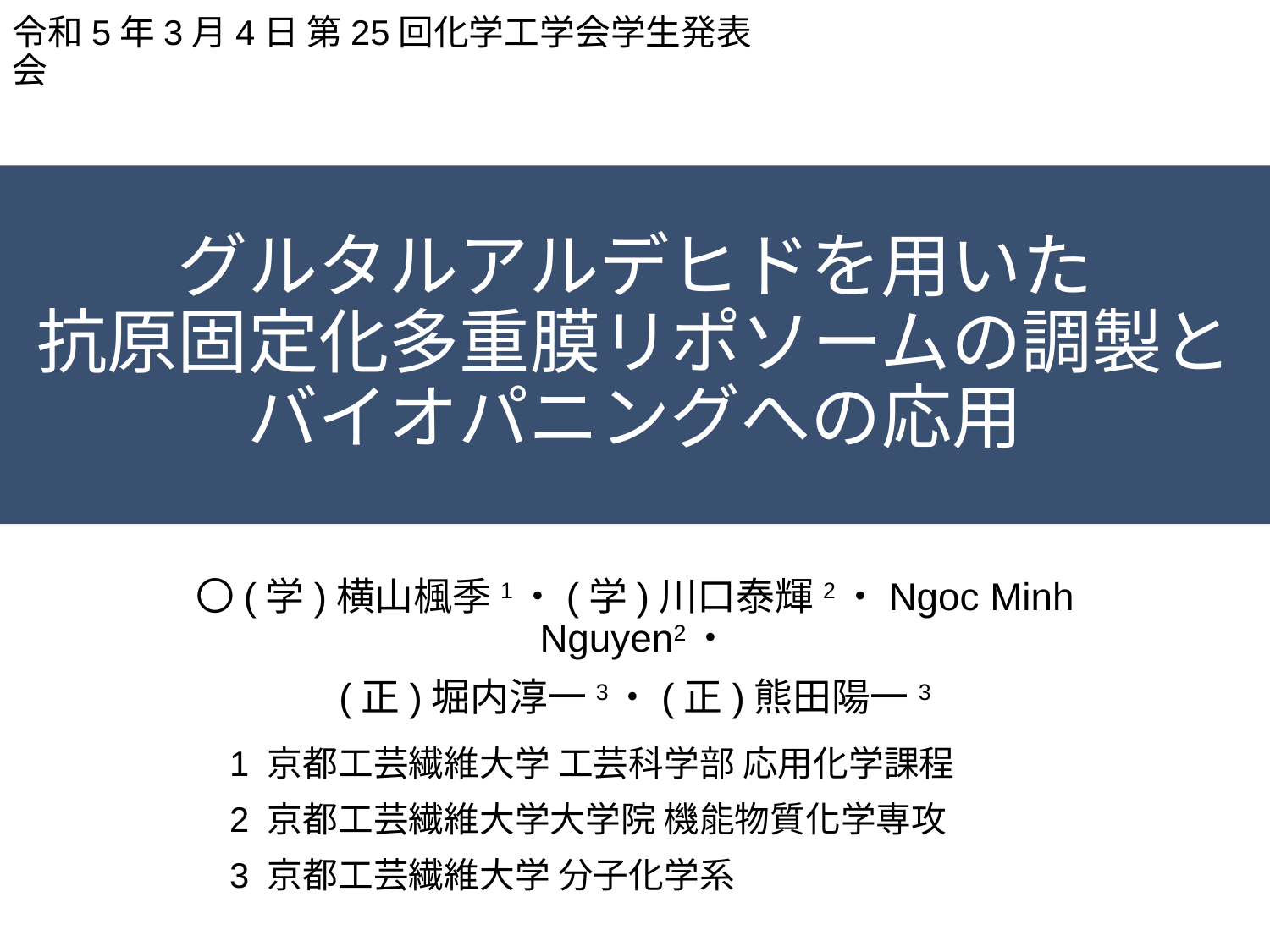

令和5年3月4日 第25回化学工学会学生発表会
# グルタルアルデヒドを用いた 抗原固定化多重膜リポソームの調製と バイオパニングへの応用
〇(学)横山楓季1・(学)川口泰輝2・Ngoc Minh Nguyen2・
(正)堀内淳一3・(正)熊田陽一3
1 京都工芸繊維大学 工芸科学部 応用化学課程
2 京都工芸繊維大学大学院 機能物質化学専攻
3 京都工芸繊維大学 分子化学系